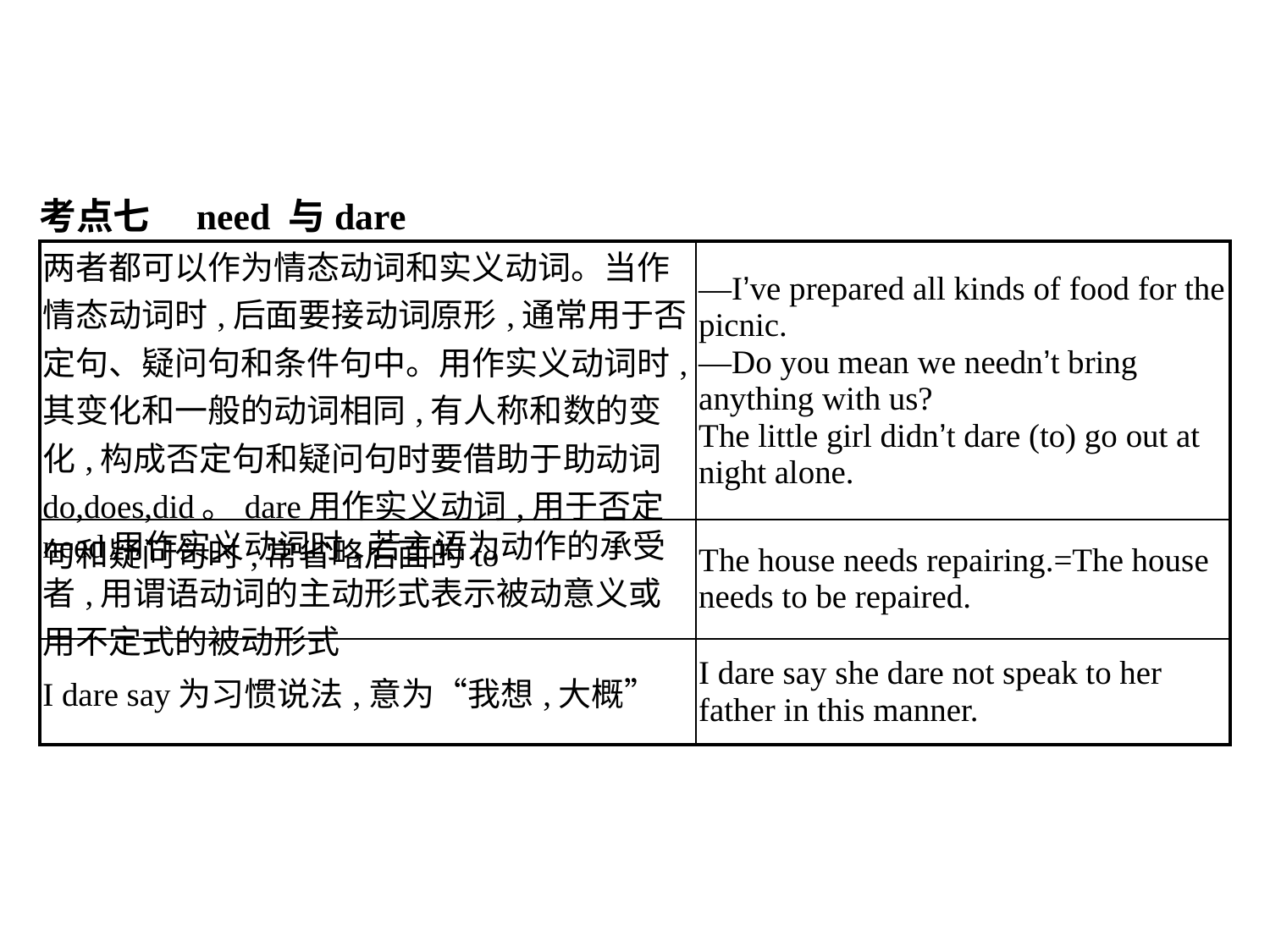

考点七　need 与dare
| 两者都可以作为情态动词和实义动词。当作情态动词时,后面要接动词原形,通常用于否定句、疑问句和条件句中。用作实义动词时,其变化和一般的动词相同,有人称和数的变化,构成否定句和疑问句时要借助于助动词do,does,did。dare用作实义动词,用于否定句和疑问句时,常省略后面的to | —I’ve prepared all kinds of food for the picnic. —Do you mean we needn’t bring anything with us? The little girl didn’t dare (to) go out at night alone. |
| --- | --- |
| need用作实义动词时,若主语为动作的承受者,用谓语动词的主动形式表示被动意义或用不定式的被动形式 | The house needs repairing.=The house needs to be repaired. |
| I dare say为习惯说法,意为“我想,大概” | I dare say she dare not speak to her father in this manner. |